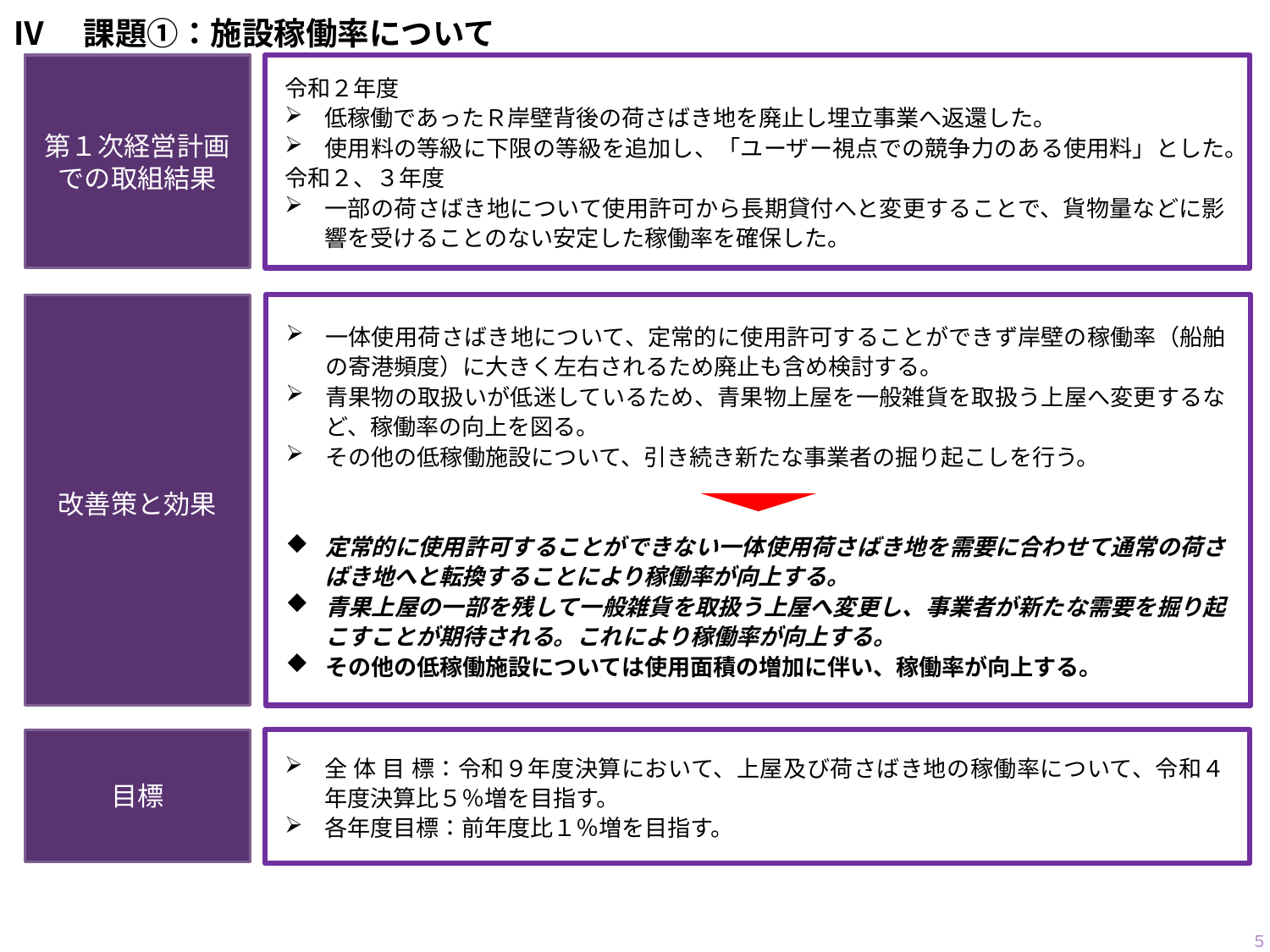

Ⅳ　課題①：施設稼働率について
第１次経営計画での取組結果
令和２年度
低稼働であったＲ岸壁背後の荷さばき地を廃止し埋立事業へ返還した。
使用料の等級に下限の等級を追加し、「ユーザー視点での競争力のある使用料」とした。
令和２、３年度
一部の荷さばき地について使用許可から長期貸付へと変更することで、貨物量などに影響を受けることのない安定した稼働率を確保した。
改善策と効果
一体使用荷さばき地について、定常的に使用許可することができず岸壁の稼働率（船舶の寄港頻度）に大きく左右されるため廃止も含め検討する。
青果物の取扱いが低迷しているため、青果物上屋を一般雑貨を取扱う上屋へ変更するなど、稼働率の向上を図る。
その他の低稼働施設について、引き続き新たな事業者の掘り起こしを行う。

定常的に使用許可することができない一体使用荷さばき地を需要に合わせて通常の荷さばき地へと転換することにより稼働率が向上する。
青果上屋の一部を残して一般雑貨を取扱う上屋へ変更し、事業者が新たな需要を掘り起こすことが期待される。これにより稼働率が向上する。
その他の低稼働施設については使用面積の増加に伴い、稼働率が向上する。

目標
全 体 目 標：令和９年度決算において、上屋及び荷さばき地の稼働率について、令和４年度決算比５％増を目指す。
各年度目標：前年度比１％増を目指す。
５